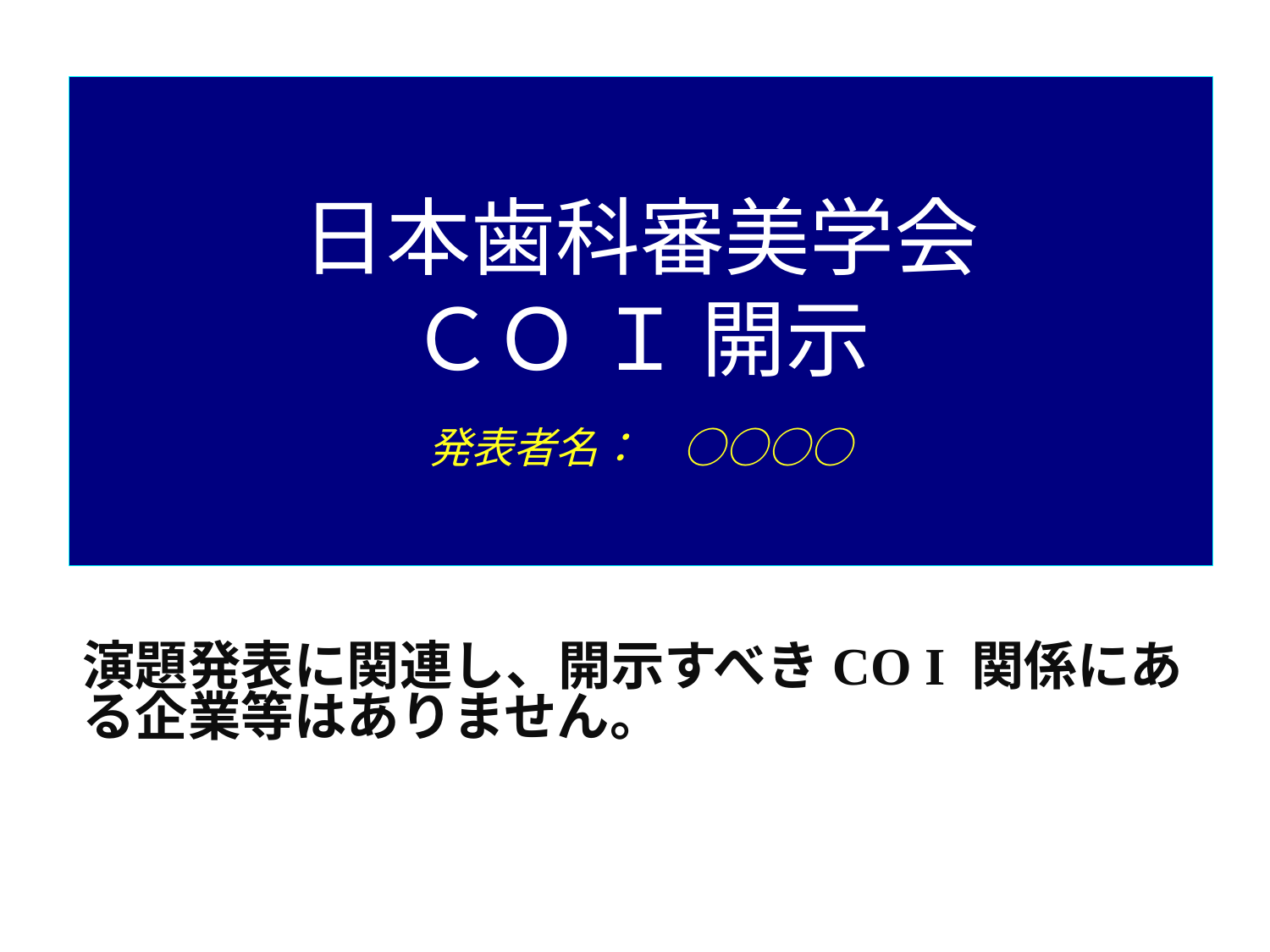

日本歯科審美学会
ＣＯ Ｉ 開示
　
発表者名：　○○○○
演題発表に関連し、開示すべきCO I 関係にある企業等はありません。